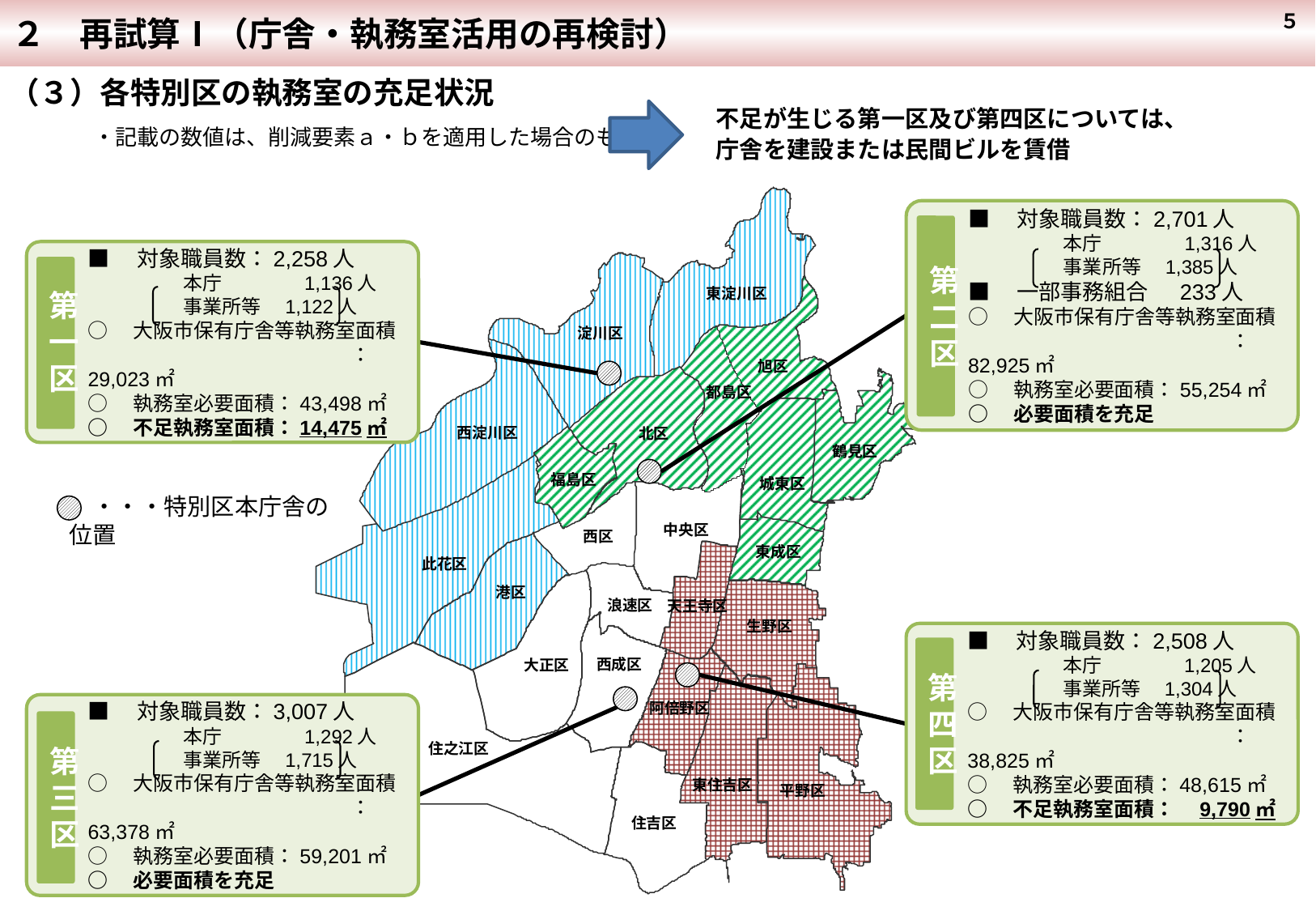

２　再試算Ⅰ（庁舎・執務室活用の再検討）
５
（３）各特別区の執務室の充足状況
不足が生じる第一区及び第四区については、
庁舎を建設または民間ビルを賃借

・記載の数値は、削減要素ａ・ｂを適用した場合のもの

東淀川区
淀川区
旭区
都島区
西淀川区
北区
鶴見区
福島区
城東区
中央区
西区
東成区
此花区
港区
浪速区
天王寺区
生野区
西成区
大正区
阿倍野区
住之江区
東住吉区
平野区
住吉区
■　対象職員数：2,701人
　　 　   　本庁　　　　1,316人
　　    　　事業所等　1,385人
■　一部事務組合　 233人
○　大阪市保有庁舎等執務室面積
　　　　　　　　　　　　　：82,925㎡
○　執務室必要面積：55,254㎡
○　必要面積を充足
第
二区

■　対象職員数：2,258人
　　 　   　本庁　　　　1,136人
　　   　 　事業所等　1,122人
○　大阪市保有庁舎等執務室面積
　　　　　　　　　　　　　：29,023㎡
○　執務室必要面積：43,498㎡
○　不足執務室面積：14,475㎡
第一区

　・・・特別区本庁舎の位置

■　対象職員数：2,508人
　   　 　　本庁　　　　1,205人
　　    　　事業所等　1,304人
○　大阪市保有庁舎等執務室面積
　　　　　　　　　　　　　：38,825㎡
○　執務室必要面積：48,615㎡
○　不足執務室面積：　9,790㎡
第四区

■　対象職員数：3,007人
　　　　    本庁　　　　1,292人
　　　    　事業所等　1,715人
○　大阪市保有庁舎等執務室面積
　　　　　　　　　　　　　：63,378㎡
○　執務室必要面積：59,201㎡
○　必要面積を充足
第三区